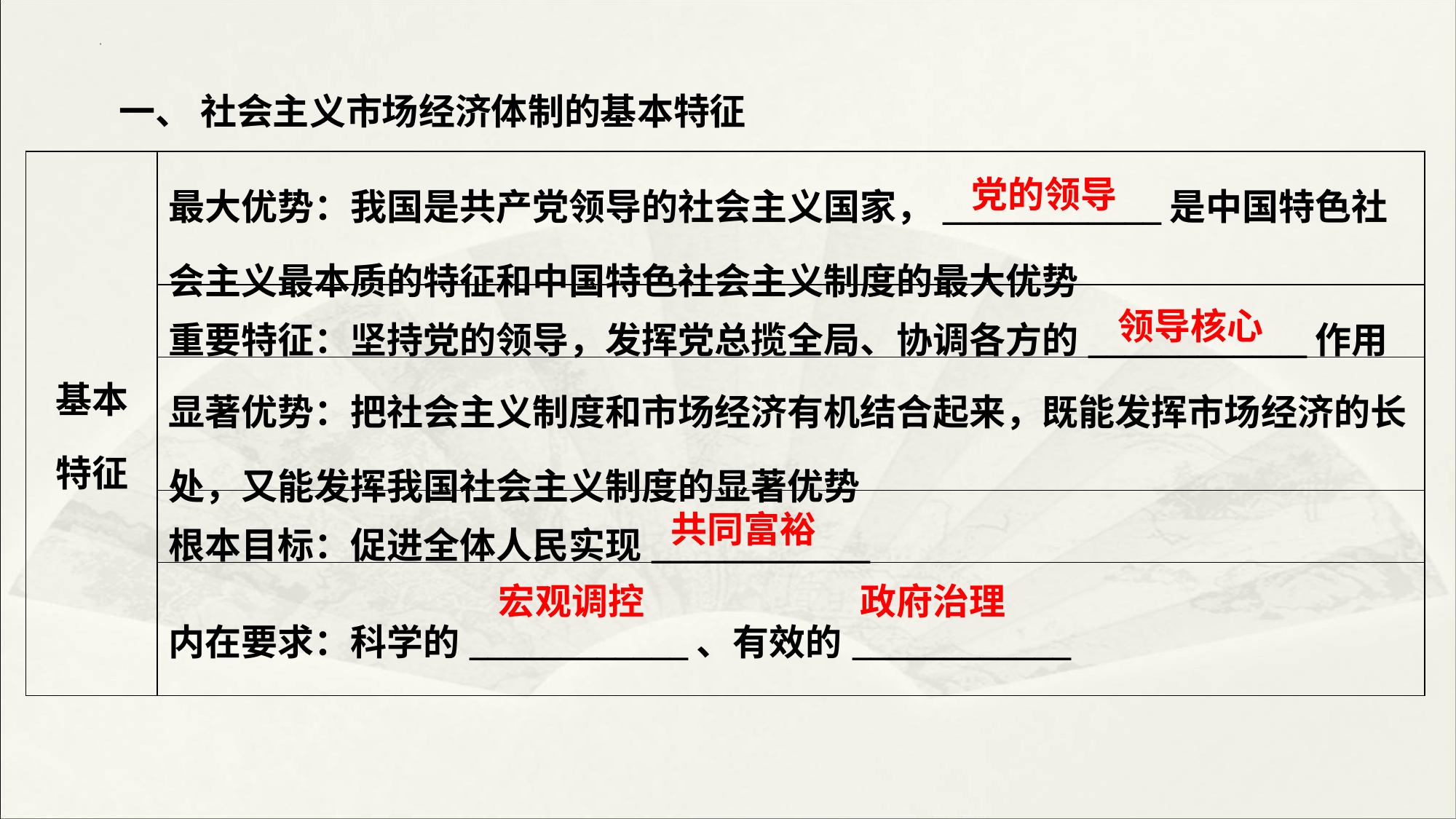

一、 社会主义市场经济体制的基本特征
| 基本 特征 | 最大优势：我国是共产党领导的社会主义国家，\_\_\_\_\_\_\_\_\_\_\_\_是中国特色社会主义最本质的特征和中国特色社会主义制度的最大优势 |
| --- | --- |
|  | 重要特征：坚持党的领导，发挥党总揽全局、协调各方的\_\_\_\_\_\_\_\_\_\_\_\_作用 |
|  | 显著优势：把社会主义制度和市场经济有机结合起来，既能发挥市场经济的长处，又能发挥我国社会主义制度的显著优势 |
|  | 根本目标：促进全体人民实现\_\_\_\_\_\_\_\_\_\_\_\_ |
|  | 内在要求：科学的\_\_\_\_\_\_\_\_\_\_\_\_、有效的\_\_\_\_\_\_\_\_\_\_\_\_ |
党的领导
领导核心
共同富裕
宏观调控
政府治理